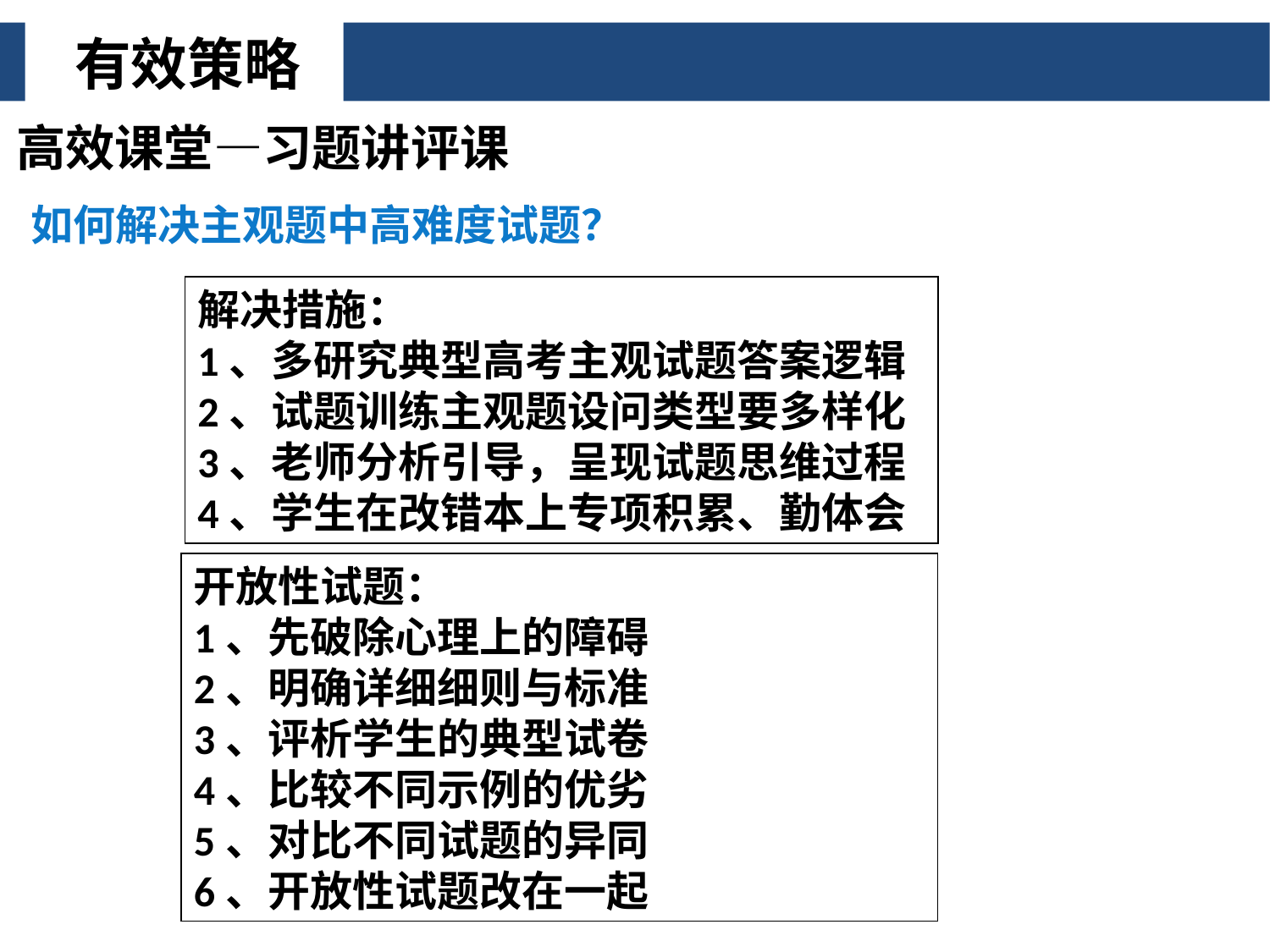

有效策略
高效课堂—习题讲评课
如何解决主观题中高难度试题？
解决措施：
1、多研究典型高考主观试题答案逻辑
2、试题训练主观题设问类型要多样化
3、老师分析引导，呈现试题思维过程
4、学生在改错本上专项积累、勤体会
开放性试题：
1、先破除心理上的障碍
2、明确详细细则与标准
3、评析学生的典型试卷
4、比较不同示例的优劣
5、对比不同试题的异同
6、开放性试题改在一起